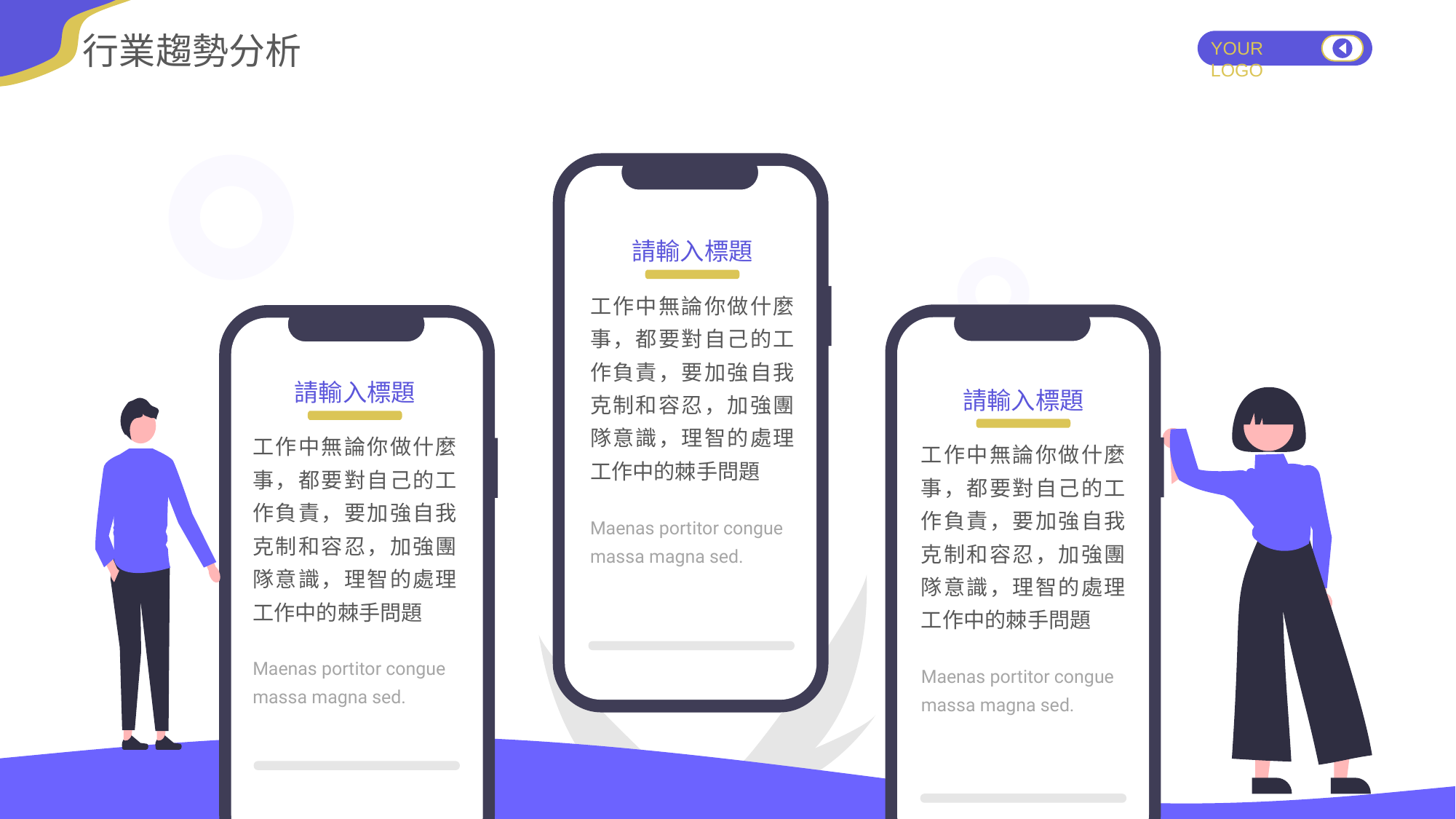

行業趨勢分析

YOUR LOGO

請輸入標題

工作中無論你做什麼事，都要對自己的工作負責，要加強自我克制和容忍，加強團隊意識，理智的處理工作中的棘手問題
Maenas portitor congue massa magna sed.

請輸入標題

工作中無論你做什麼事，都要對自己的工作負責，要加強自我克制和容忍，加強團隊意識，理智的處理工作中的棘手問題
Maenas portitor congue massa magna sed.
請輸入標題

工作中無論你做什麼事，都要對自己的工作負責，要加強自我克制和容忍，加強團隊意識，理智的處理工作中的棘手問題
Maenas portitor congue massa magna sed.